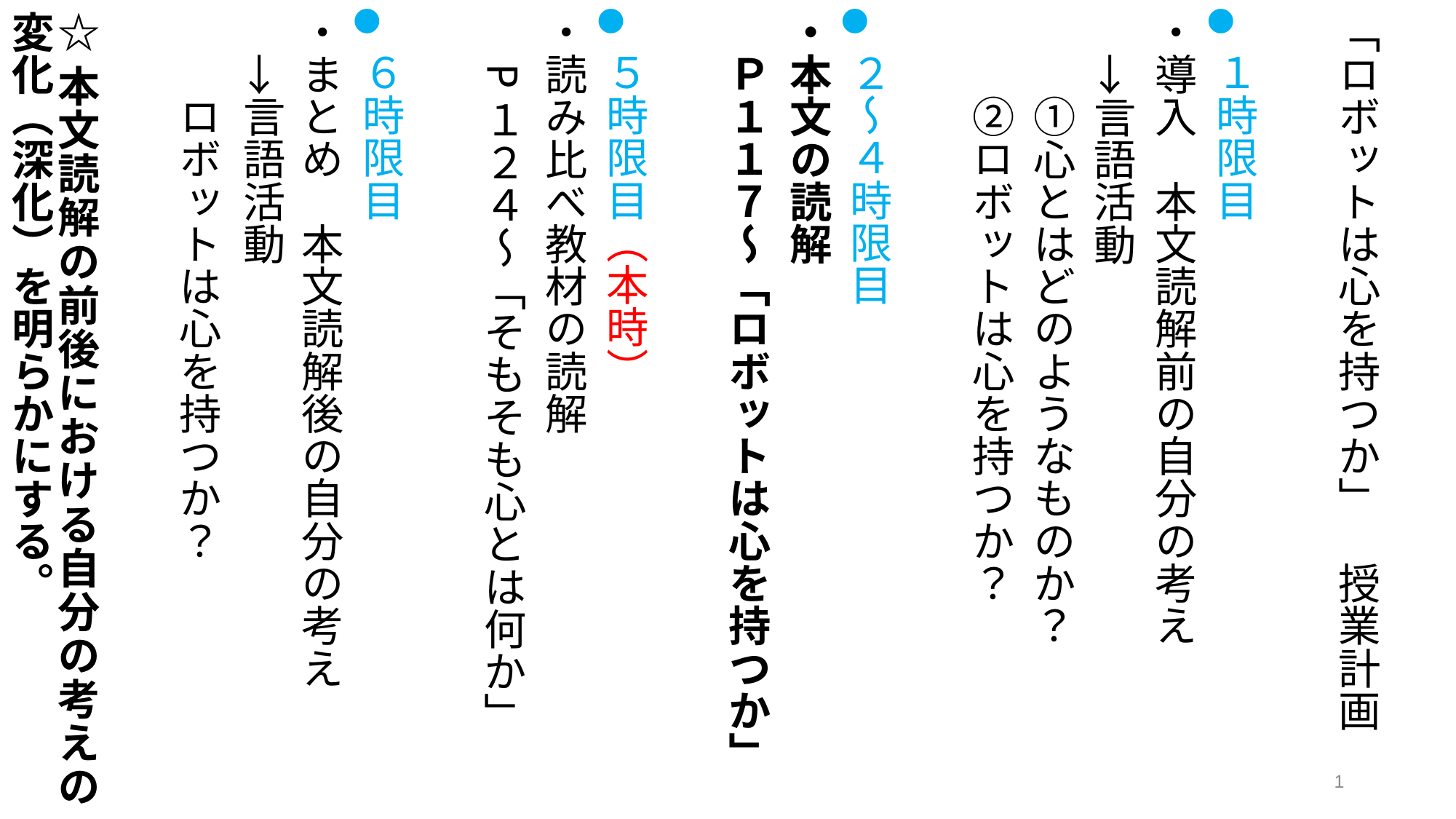

「ロボットは心を持つか」　授業計画

１時限目
・導入　本文読解前の自分の考え
　→言語活動
　　①心とはどのようなものか？
　　②ロボットは心を持つか？

２～４時限目
・本文の読解
　Ｐ１１７～「ロボットは心を持つか」

５時限目（本時）
・読み比べ教材の読解
　P１２４～「そもそも心とは何か」

６時限目
・まとめ　本文読解後の自分の考え
　→言語活動
　　ロボットは心を持つか？

☆本文読解の前後における自分の考えの変化（深化）を明らかにする。
1